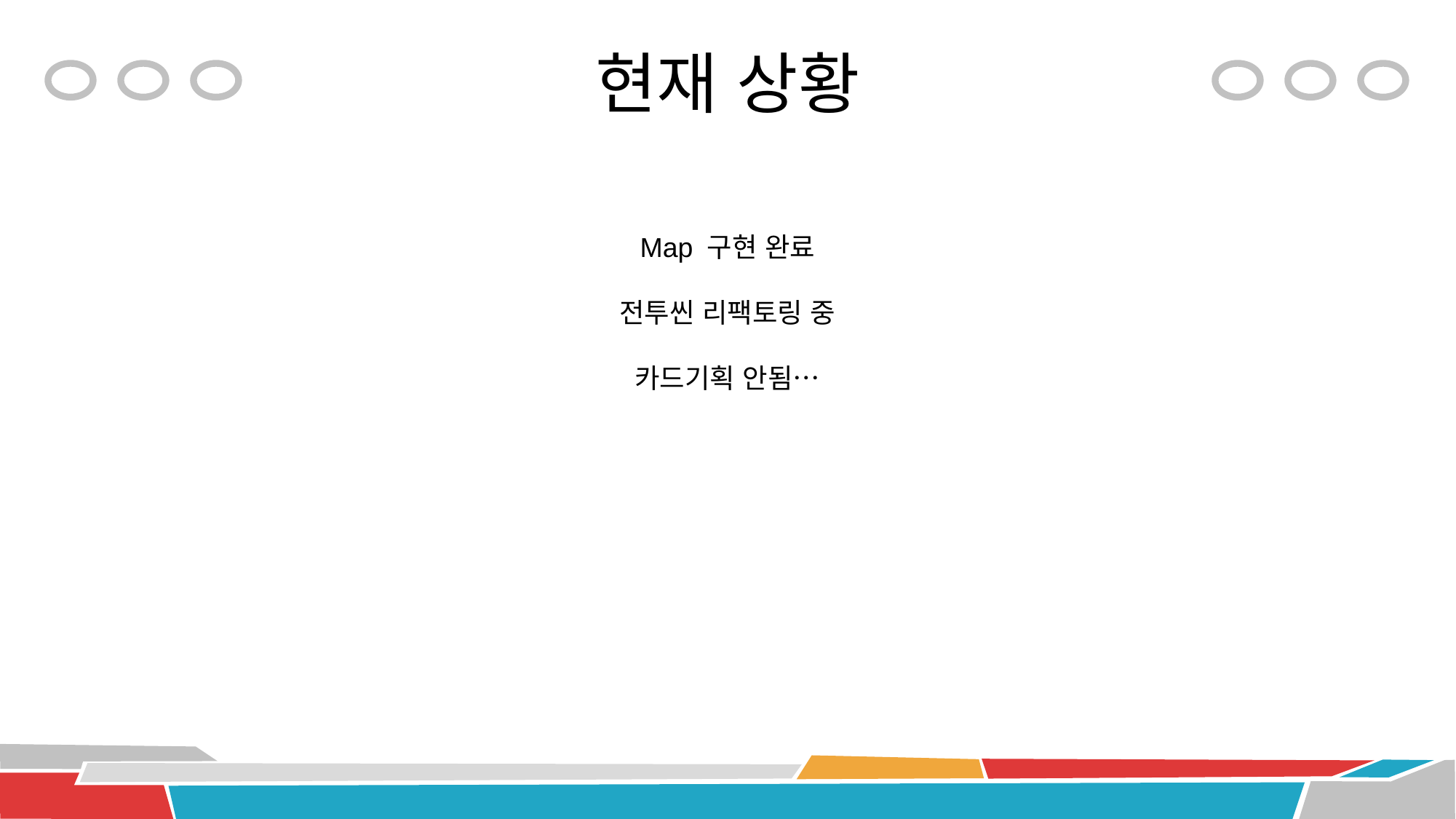

# 현재 상황
Map 구현 완료

전투씬 리팩토링 중

카드기획 안됨…